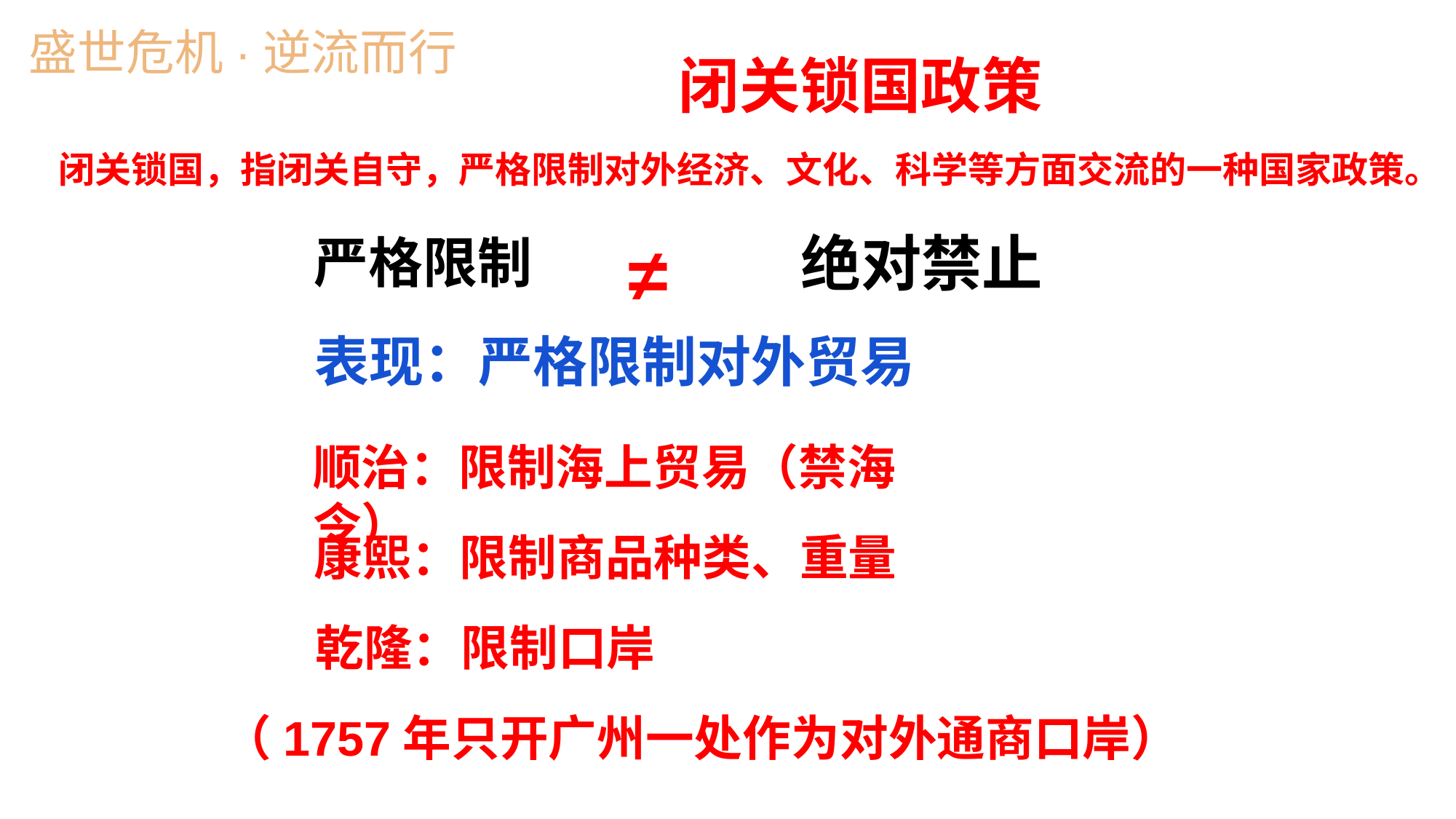

盛世危机·逆流而行
闭关锁国政策
闭关锁国，指闭关自守，严格限制对外经济、文化、科学等方面交流的一种国家政策。
绝对禁止
严格限制
≠
表现：严格限制对外贸易
顺治：限制海上贸易（禁海令）
康熙：限制商品种类、重量
乾隆：限制口岸
（1757年只开广州一处作为对外通商口岸）